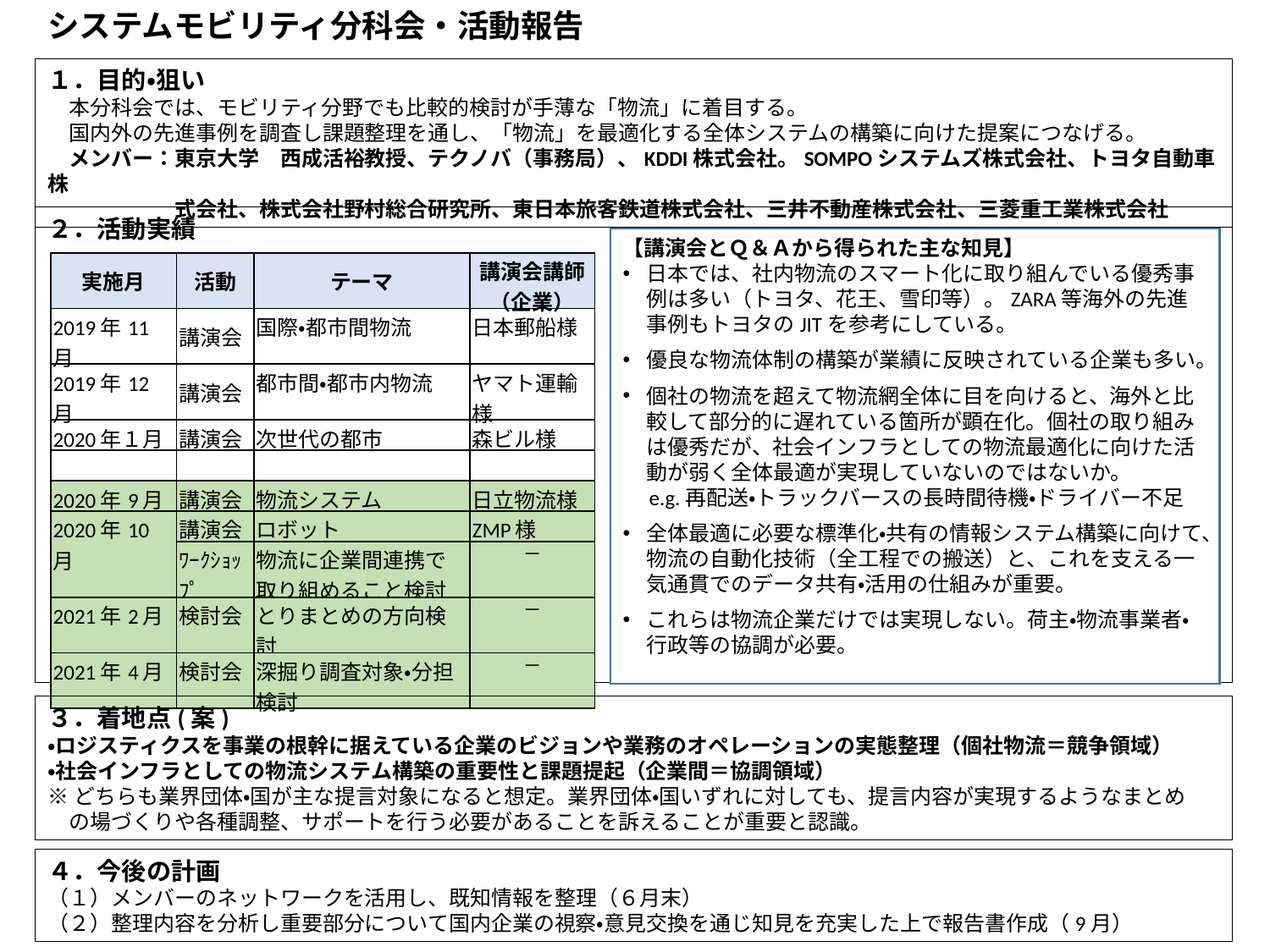

システムモビリティ分科会・活動報告
１．目的・狙い
　本分科会では、モビリティ分野でも比較的検討が手薄な「物流」に着目する。
　国内外の先進事例を調査し課題整理を通し、「物流」を最適化する全体システムの構築に向けた提案につなげる。
　メンバー：東京大学　西成活裕教授、テクノバ（事務局）、KDDI株式会社。SOMPOシステムズ株式会社、トヨタ自動車株
　　　　　　式会社、株式会社野村総合研究所、東日本旅客鉄道株式会社、三井不動産株式会社、三菱重工業株式会社
２．活動実績

【講演会とＱ＆Ａから得られた主な知見】
日本では、社内物流のスマート化に取り組んでいる優秀事例は多い（トヨタ、花王、雪印等）。ZARA等海外の先進事例もトヨタのJITを参考にしている。
優良な物流体制の構築が業績に反映されている企業も多い。
個社の物流を超えて物流網全体に目を向けると、海外と比較して部分的に遅れている箇所が顕在化。個社の取り組みは優秀だが、社会インフラとしての物流最適化に向けた活動が弱く全体最適が実現していないのではないか。
　e.g.再配送・トラックバースの長時間待機・ドライバー不足
全体最適に必要な標準化・共有の情報システム構築に向けて、物流の自動化技術（全工程での搬送）と、これを支える一気通貫でのデータ共有・活用の仕組みが重要。
これらは物流企業だけでは実現しない。荷主・物流事業者・行政等の協調が必要。

| 実施月 | 活動 | テーマ | 講演会講師 （企業） |
| --- | --- | --- | --- |
| 2019年11月 | 講演会 | 国際・都市間物流 | 日本郵船様 |
| 2019年12月 | 講演会 | 都市間・都市内物流 | ヤマト運輸様 |
| 2020年１月 | 講演会 | 次世代の都市 | 森ビル様 |
|  |  |  |  |
| 2020年9月 | 講演会 | 物流システム | 日立物流様 |
| 2020年10月 | 講演会 | ロボット | ZMP様 |
|  | ﾜｰｸｼｮｯﾌﾟ | 物流に企業間連携で取り組めること検討 | ― |
| 2021年2月 | 検討会 | とりまとめの方向検討 | ― |
| 2021年4月 | 検討会 | 深掘り調査対象・分担検討 | ― |
３．着地点(案)
・ロジスティクスを事業の根幹に据えている企業のビジョンや業務のオペレーションの実態整理（個社物流＝競争領域）
・社会インフラとしての物流システム構築の重要性と課題提起（企業間＝協調領域）
※どちらも業界団体・国が主な提言対象になると想定。業界団体・国いずれに対しても、提言内容が実現するようなまとめ
　の場づくりや各種調整、サポートを行う必要があることを訴えることが重要と認識。
４．今後の計画
（１）メンバーのネットワークを活用し、既知情報を整理（６月末）
（２）整理内容を分析し重要部分について国内企業の視察・意見交換を通じ知見を充実した上で報告書作成（9月）